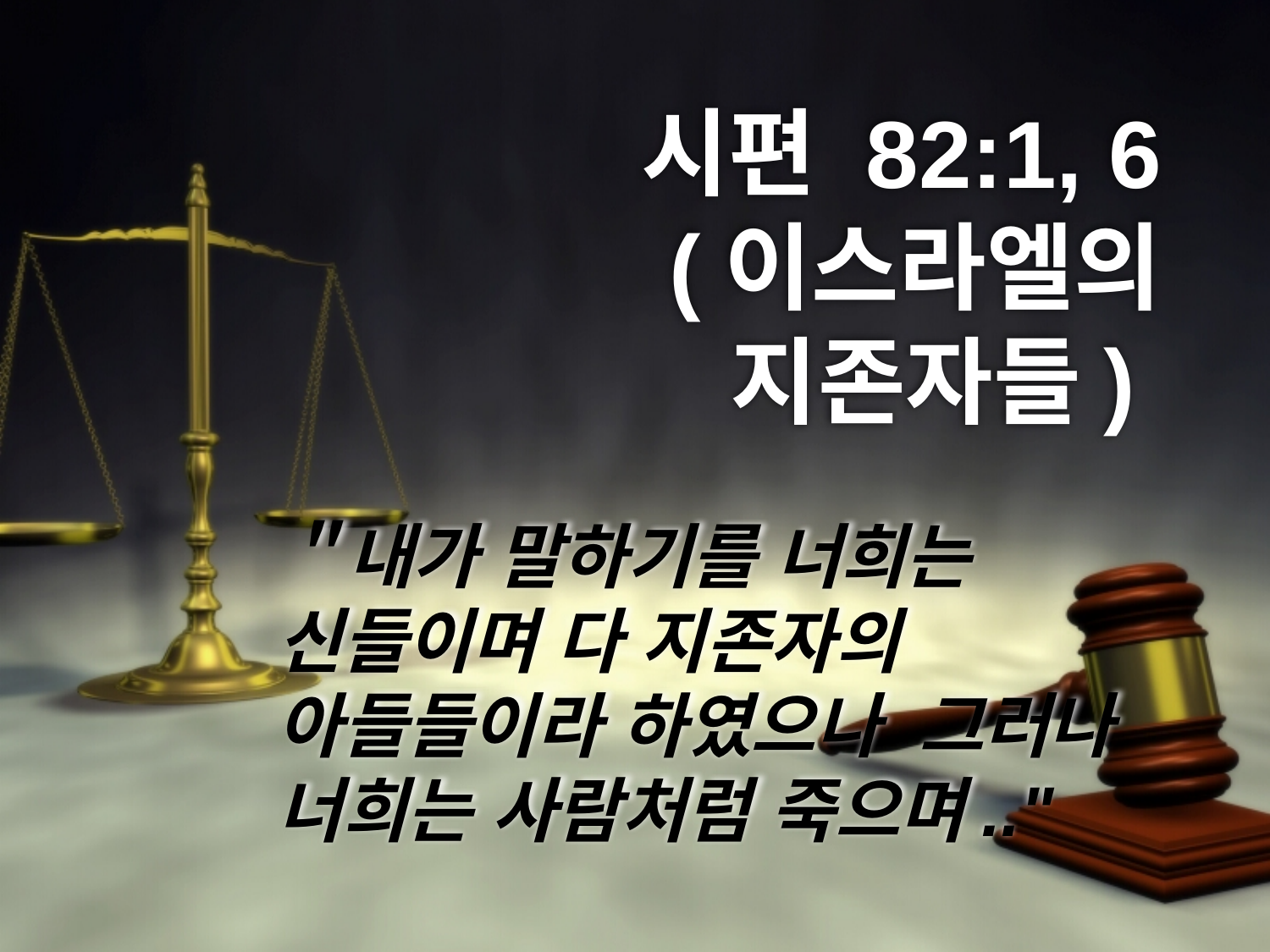

# 시편 82:1, 6 (이스라엘의 지존자들)
＂내가 말하기를 너희는 신들이며 다 지존자의 아들들이라 하였으나  그러나 너희는 사람처럼 죽으며.."